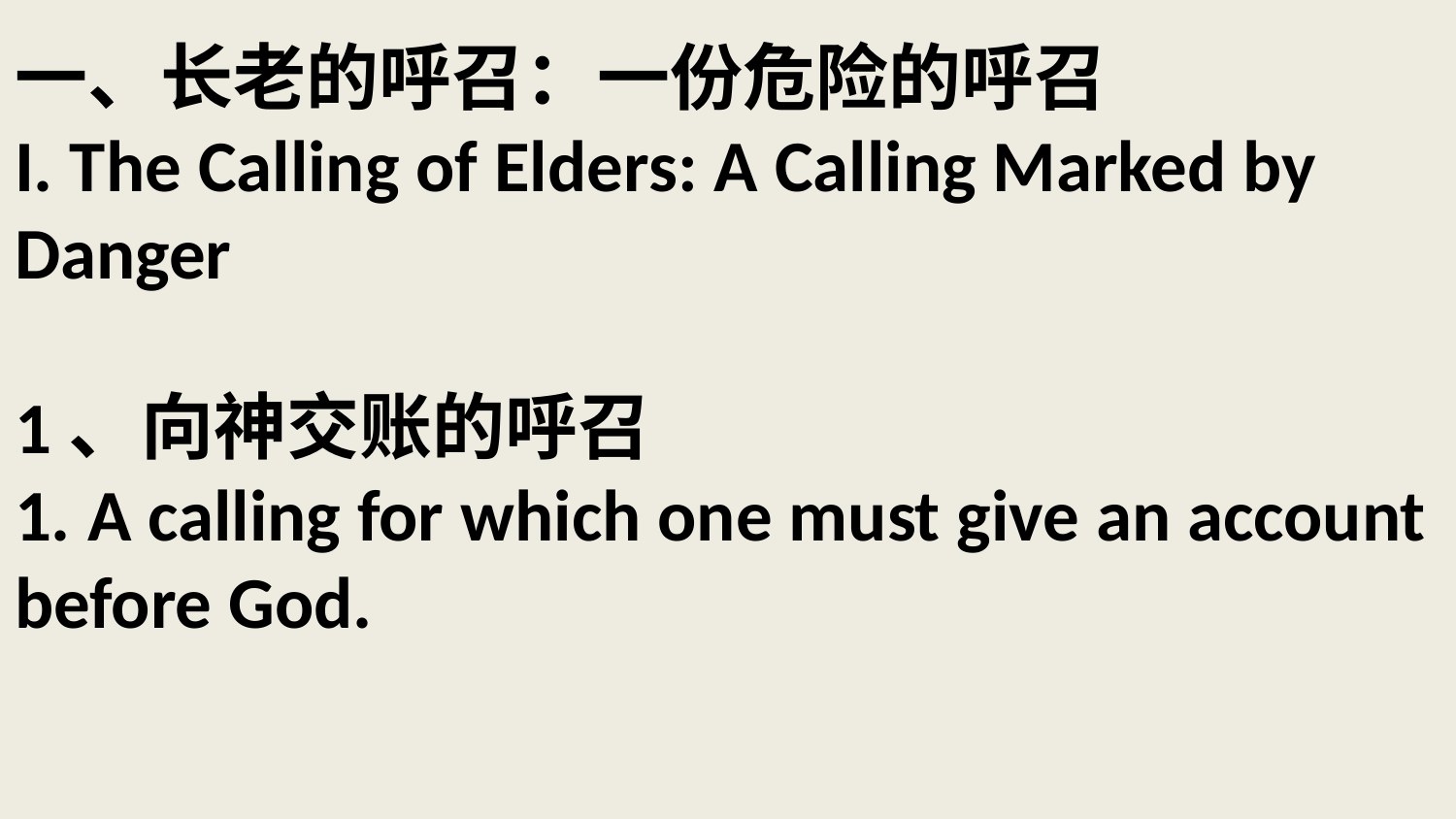

# 一、长老的呼召：一份危险的呼召 I. The Calling of Elders: A Calling Marked by Danger 1、向神交账的呼召 1. A calling for which one must give an account before God.